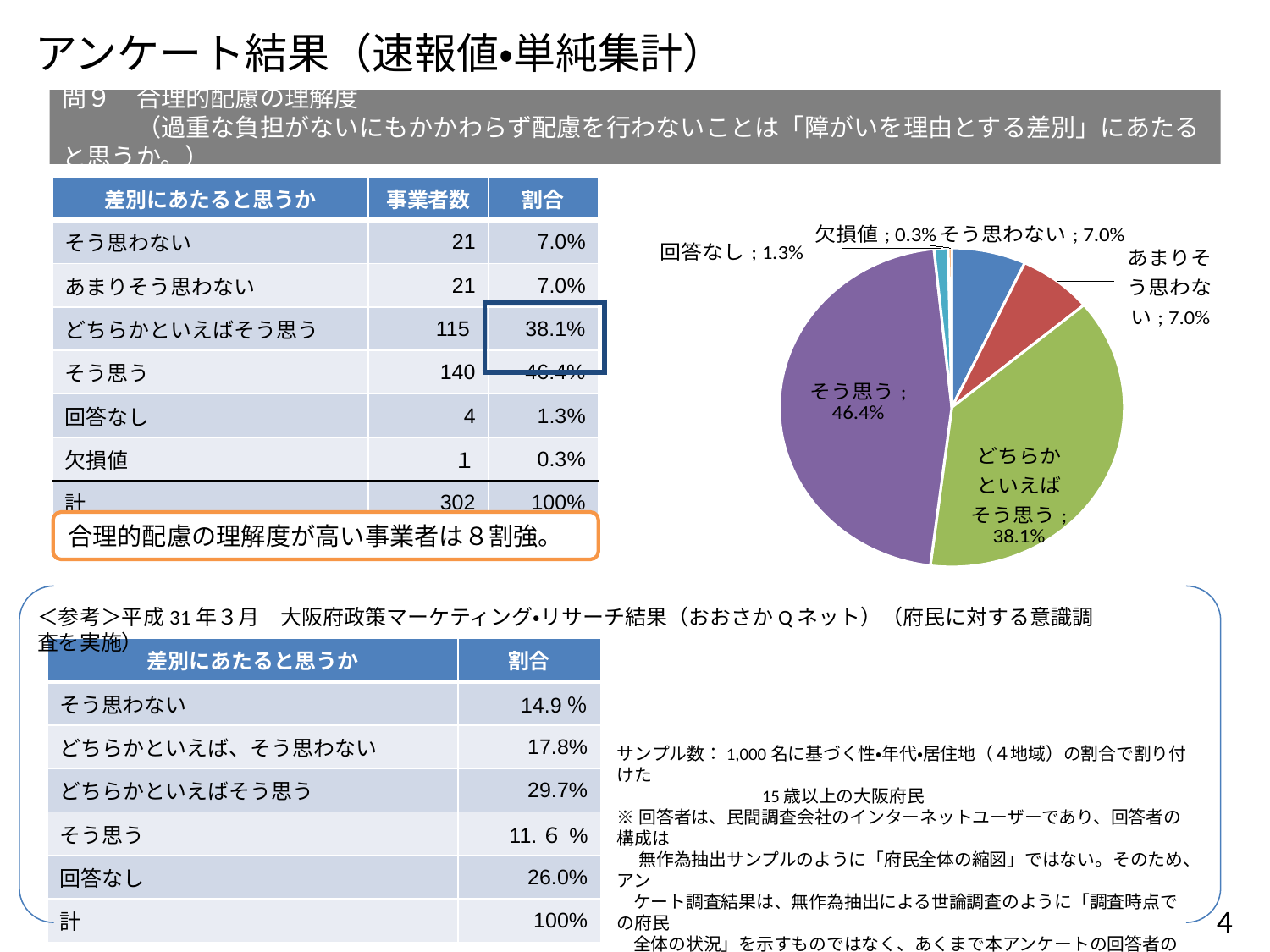

アンケート結果（速報値・単純集計）

問９　合理的配慮の理解度
　　　（過重な負担がないにもかかわらず配慮を行わないことは「障がいを理由とする差別」にあたると思うか。）
| 差別にあたると思うか | 事業者数 | 割合 |
| --- | --- | --- |
| そう思わない | 21 | 7.0% |
| あまりそう思わない | 21 | 7.0% |
| どちらかといえばそう思う | 115 | 38.1% |
| そう思う | 140 | 46.4% |
| 回答なし | 4 | 1.3% |
| 欠損値 | １ | 0.3% |
| 計 | 302 | 100% |

### Chart

| Category | 割合 |
|---|---|
| そう思わない | 0.0695364238410596 |
| あまりそう思わない | 0.0695364238410596 |
| どちらかといえばそう思う | 0.38079470198675497 |
| そう思う | 0.46357615894039733 |
| 回答なし | 0.013245033112582781 |
| 欠損値 | 0.0033112582781456954 |
|  |
| --- |
合理的配慮の理解度が高い事業者は８割強。

＜参考＞平成31年３月　大阪府政策マーケティング・リサーチ結果（おおさかQネット）（府民に対する意識調査を実施）
| 差別にあたると思うか | 割合 |
| --- | --- |
| そう思わない | 14.9％ |
| どちらかといえば、そう思わない | 17.8% |
| どちらかといえばそう思う | 29.7% |
| そう思う | 11.６% |
| 回答なし | 26.0% |
| 計 | 100% |
サンプル数：1,000名に基づく性・年代・居住地（４地域）の割合で割り付けた
　　　　　　　　15歳以上の大阪府民
※回答者は、民間調査会社のインターネットユーザーであり、回答者の構成は
　 無作為抽出サンプルのように「府民全体の縮図」ではない。そのため、アン
   ケート調査結果は、無作為抽出による世論調査のように「調査時点での府民
   全体の状況」を示すものではなく、あくまで本アンケートの回答者の回答状況
   にとどまる。ただし、性別、年齢、地域に関しては、直近の国勢調査の大阪府
    の構成比に合わせている。
4